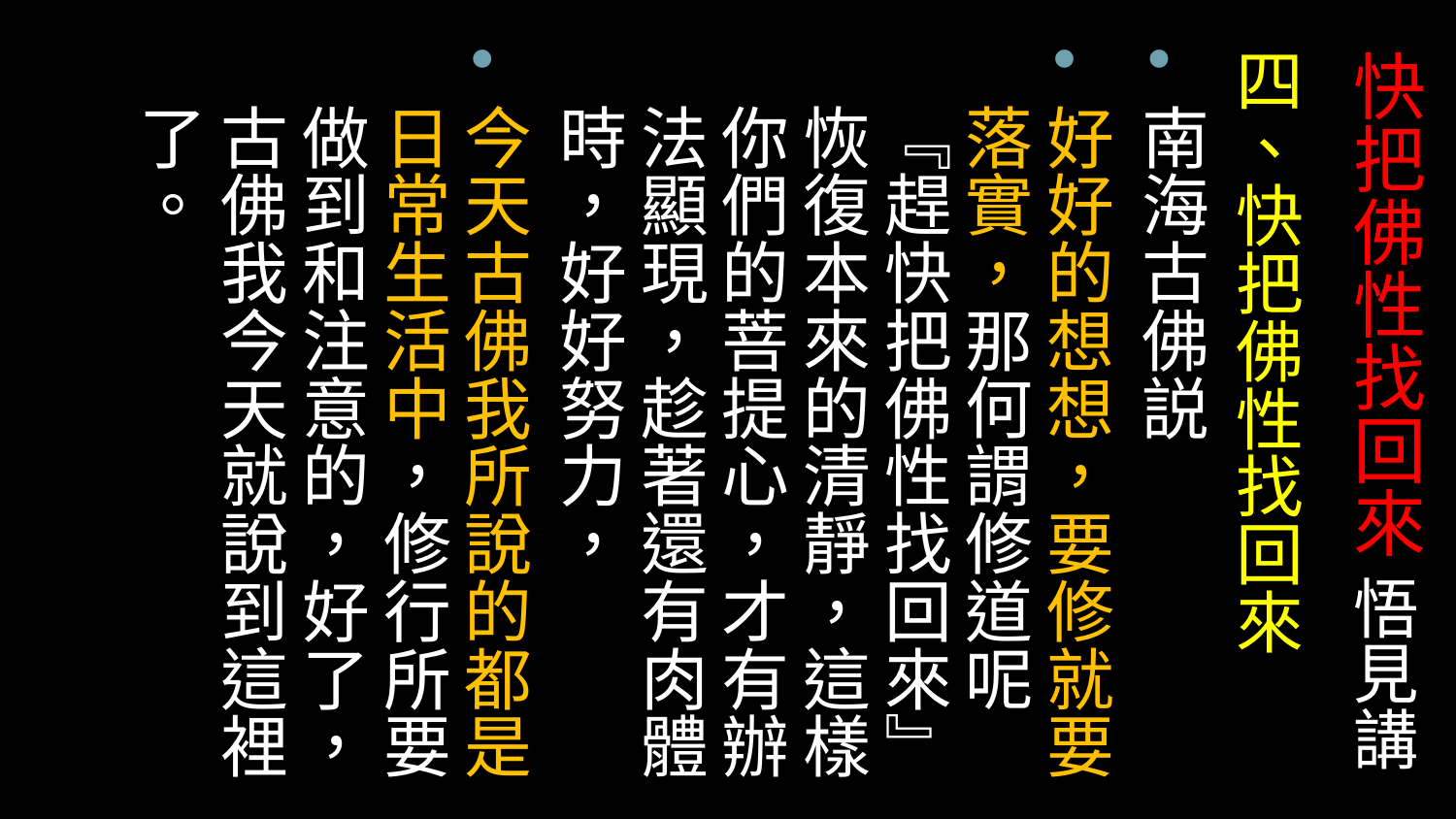

四、快把佛性找回來
南海古佛説
好好的想想，要修就要落實，那何謂修道呢『趕快把佛性找回來』恢復本來的清靜，這樣你們的菩提心，才有辦法顯現，趁著還有肉體時，好好努力，
今天古佛我所說的都是日常生活中，修行所要做到和注意的，好了，古佛我今天就說到這裡了。

# 快把佛性找回來 悟見講